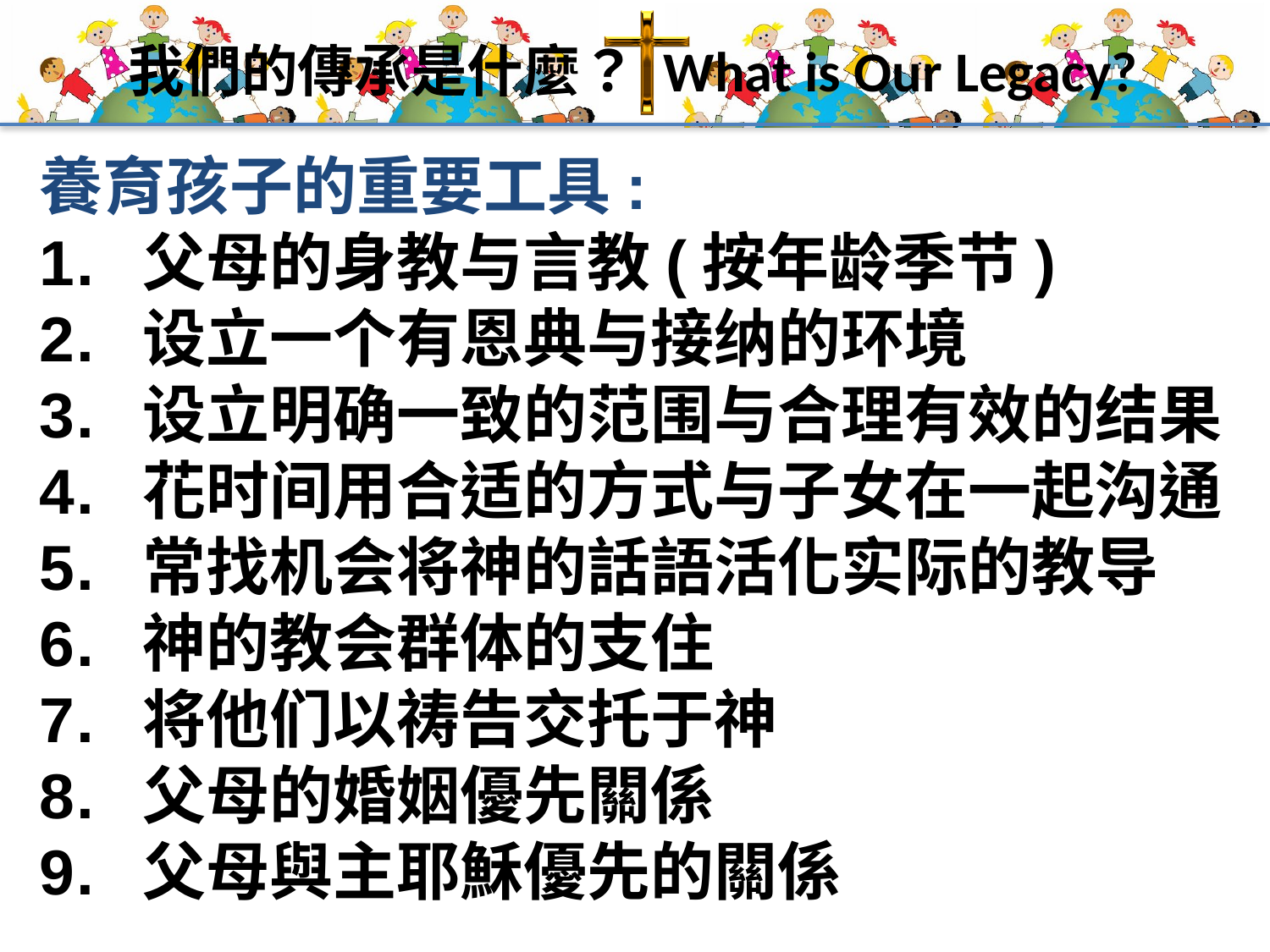

養育孩子的重要工具:
父母的身教与言教(按年龄季节)
设立一个有恩典与接纳的环境
设立明确一致的范围与合理有效的结果
花时间用合适的方式与子女在一起沟通
常找机会将神的話語活化实际的教导
神的教会群体的支住
将他们以祷告交托于神
父母的婚姻優先關係
父母與主耶穌優先的關係